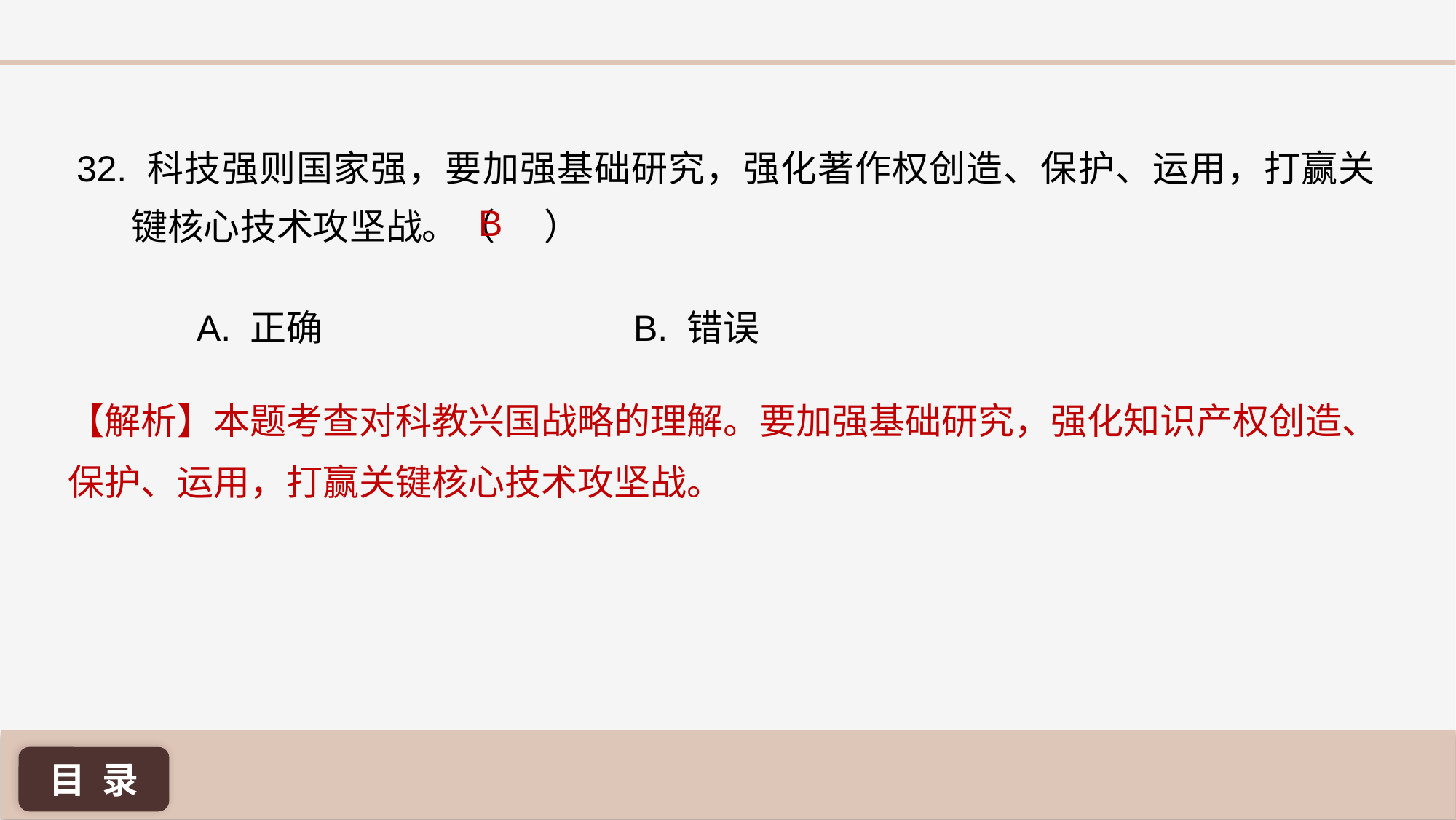

32. 科技强则国家强，要加强基础研究，强化著作权创造、保护、运用，打赢关键核心技术攻坚战。（      ）
B
A. 正确 			B. 错误
【解析】本题考查对科教兴国战略的理解。要加强基础研究，强化知识产权创造、保护、运用，打赢关键核心技术攻坚战。